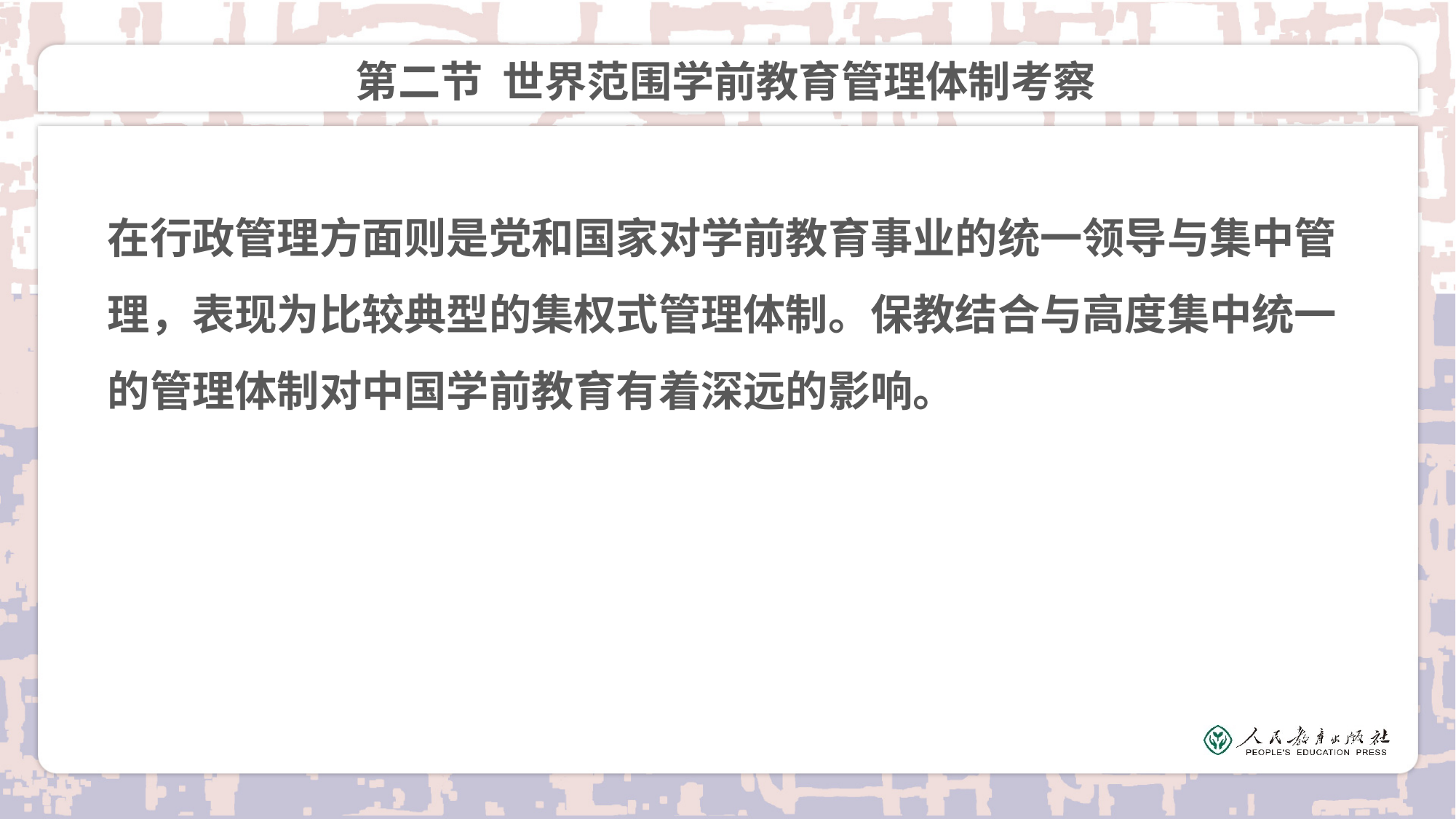

# 第二节  世界范围学前教育管理体制考察
在行政管理方面则是党和国家对学前教育事业的统一领导与集中管理，表现为比较典型的集权式管理体制。保教结合与高度集中统一的管理体制对中国学前教育有着深远的影响。